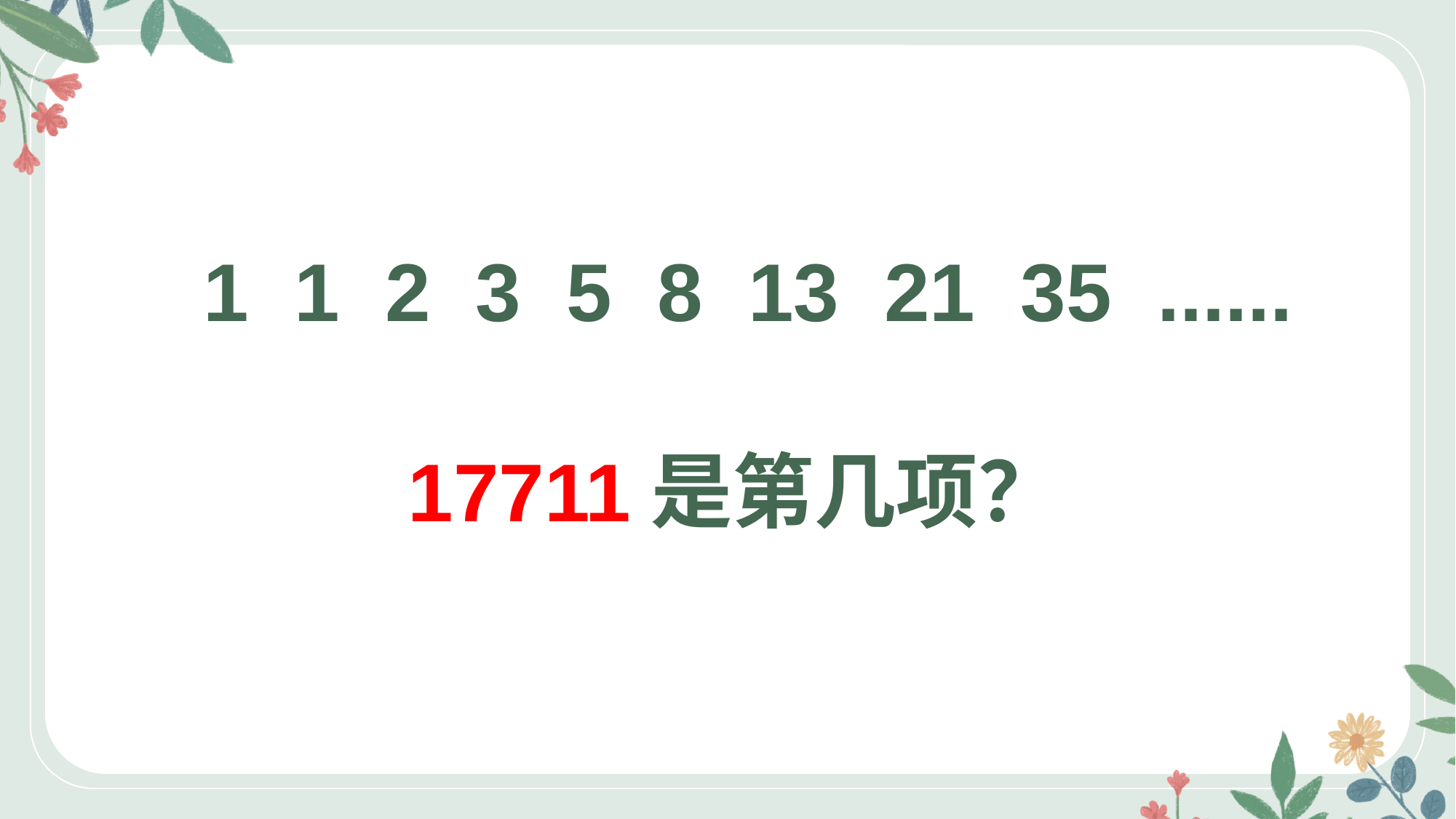

1  1  2  3  5  8  13  21  35  ......
17711是第几项？